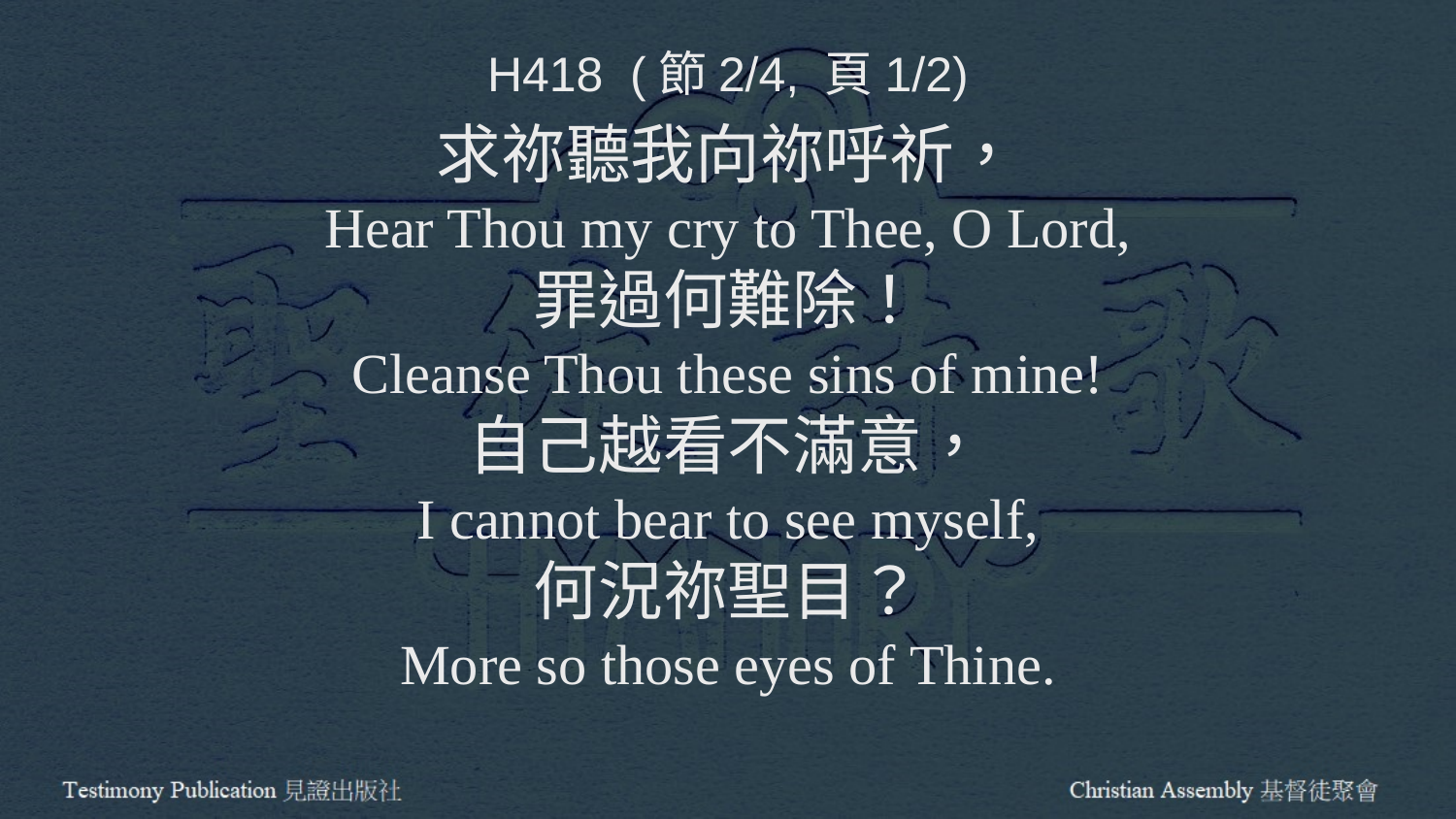

H418  (節2/4, 頁1/2)
求祢聽我向祢呼祈，
Hear Thou my cry to Thee, O Lord,
罪過何難除！
Cleanse Thou these sins of mine!
自己越看不滿意，
I cannot bear to see myself,
何況祢聖目？
More so those eyes of Thine.